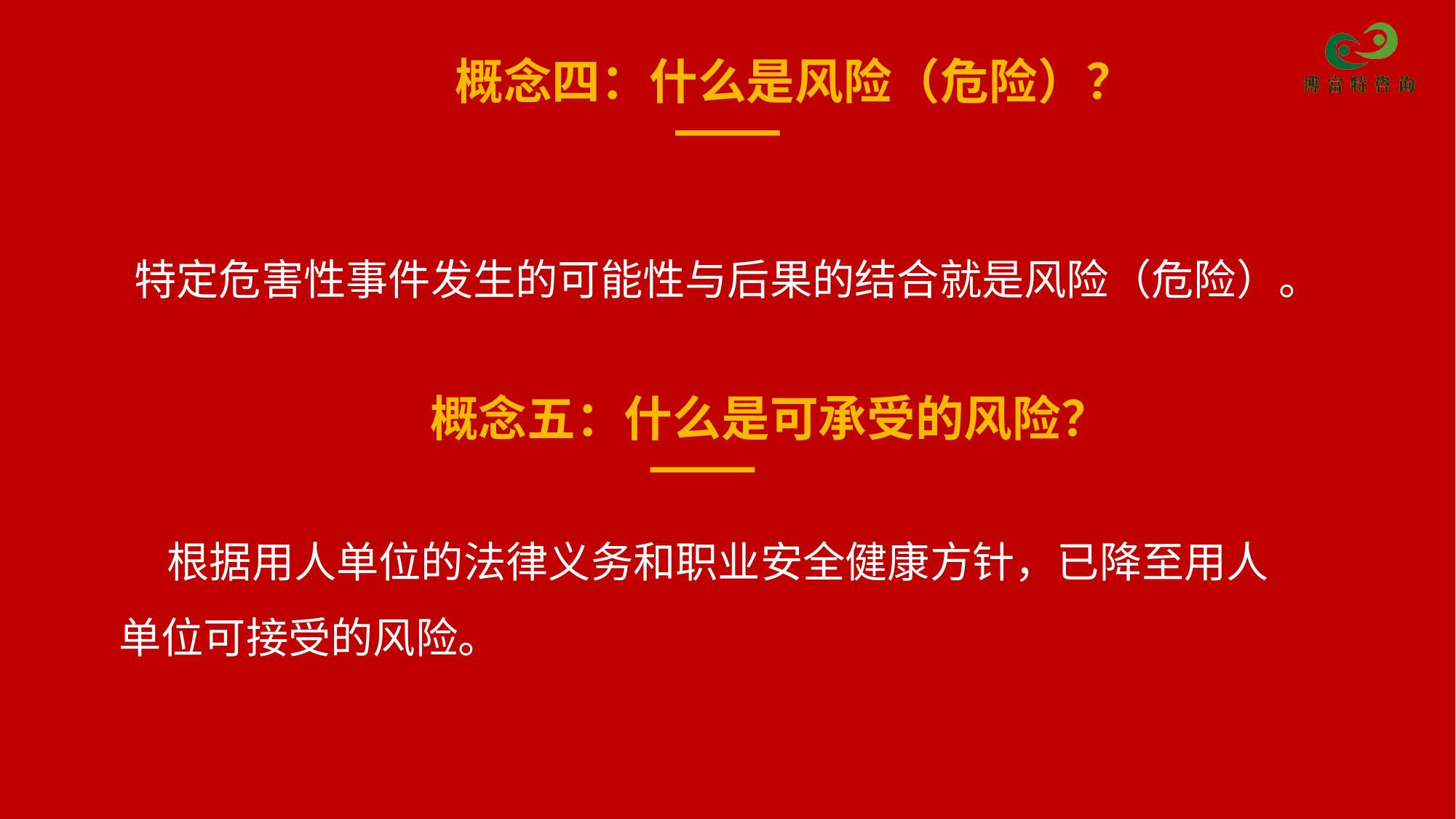

概念四：什么是风险（危险）？

特定危害性事件发生的可能性与后果的结合就是风险（危险）。
概念五：什么是可承受的风险？

    根据用人单位的法律义务和职业安全健康方针，已降至用人单位可接受的风险。